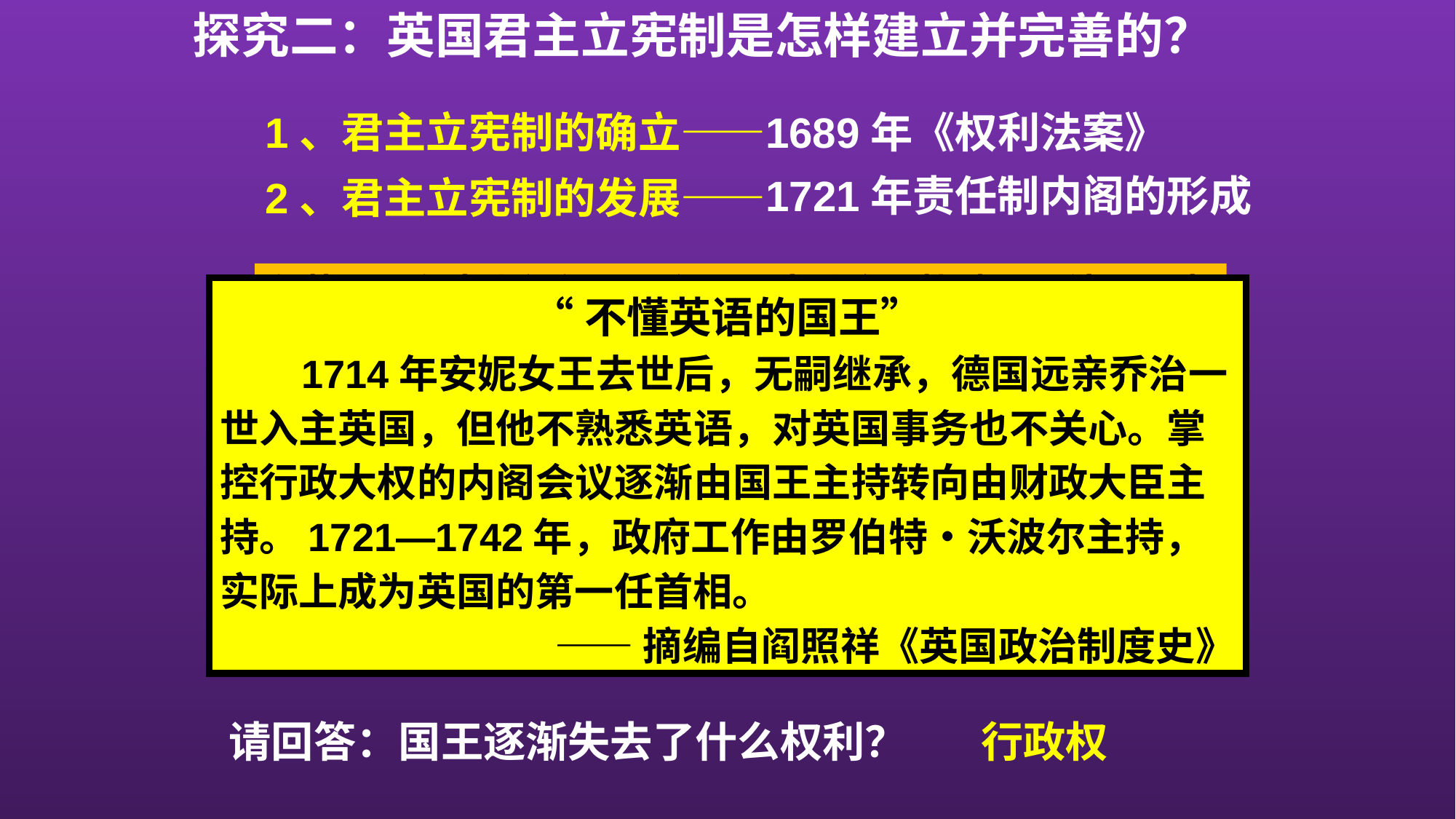

探究二：英国君主立宪制是怎样建立并完善的？
1、君主立宪制的确立——
1689年《权利法案》
1721年责任制内阁的形成
2、君主立宪制的发展——
在英国，在中世纪纪早期有……大议会，协助国王处理国事。
光荣革命后，国王经常在一个秘密的小房间里召集贵族、大臣和高级教士开会，人们称之为“内阁会议”
“不懂英语的国王”
        1714年安妮女王去世后，无嗣继承，德国远亲乔治一世入主英国，但他不熟悉英语，对英国事务也不关心。掌控行政大权的内阁会议逐渐由国王主持转向由财政大臣主持。1721—1742年，政府工作由罗伯特•沃波尔主持，实际上成为英国的第一任首相。
——摘编自阎照祥《英国政治制度史》

请回答：国王逐渐失去了什么权利？
行政权